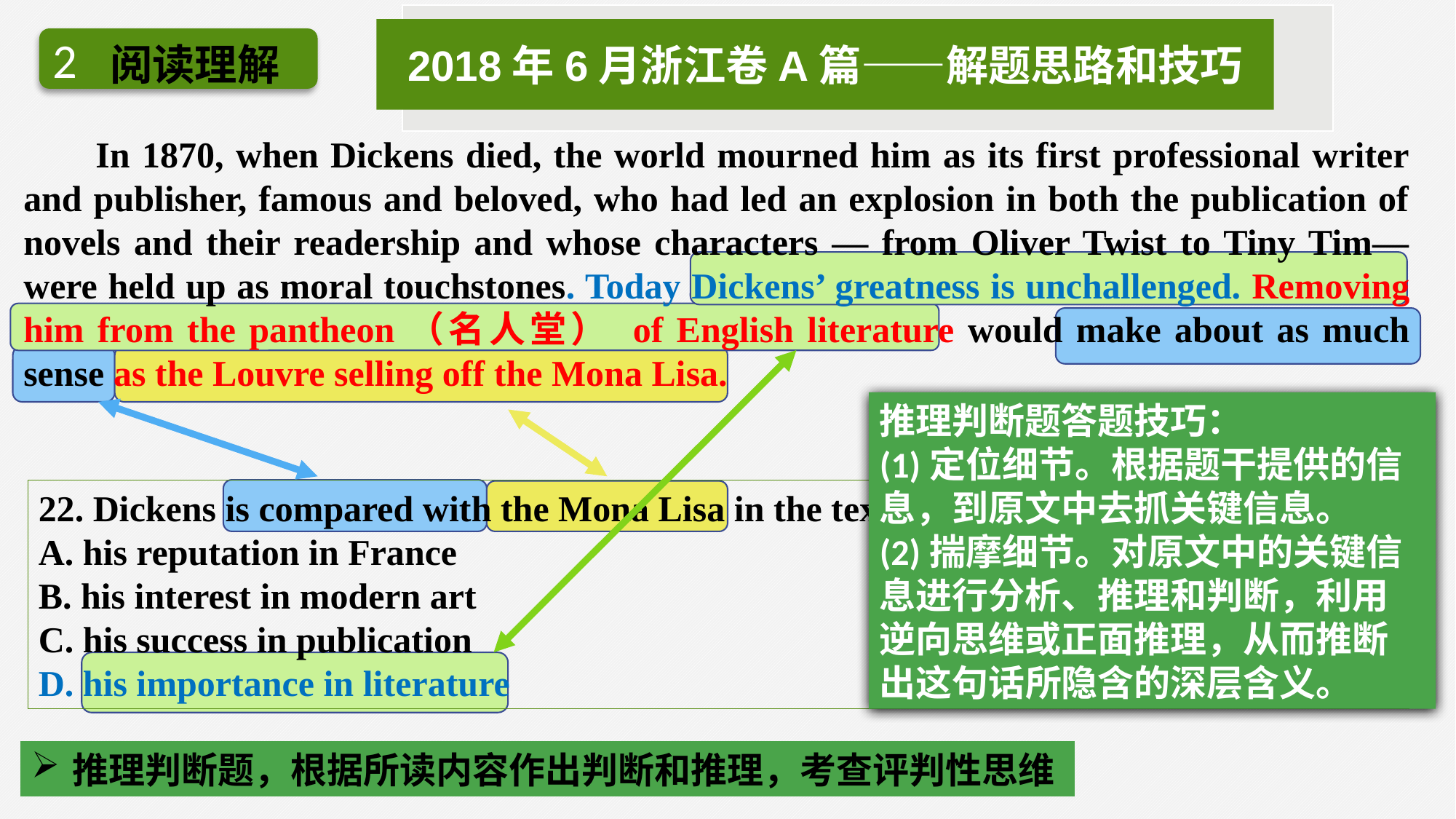

2018年6月浙江卷A篇——解题思路和技巧
2
阅读理解
      In 1870, when Dickens died, the world mourned him as its first professional writer and publisher, famous and beloved, who had led an explosion in both the publication of novels and their readership and whose characters — from Oliver Twist to Tiny Tim— were held up as moral touchstones. Today Dickens’ greatness is unchallenged. Removing him from the pantheon（名人堂） of English literature would make about as much sense as the Louvre selling off the Mona Lisa.

推理判断题答题技巧：
(1)定位细节。根据题干提供的信息，到原文中去抓关键信息。
(2)揣摩细节。对原文中的关键信息进行分析、推理和判断，利用逆向思维或正面推理，从而推断出这句话所隐含的深层含义。
22. Dickens is compared with the Mona Lisa in the text to stress________.
A. his reputation in France
B. his interest in modern art
C. his success in publication
D. his importance in literature

推理判断题，根据所读内容作出判断和推理，考查评判性思维